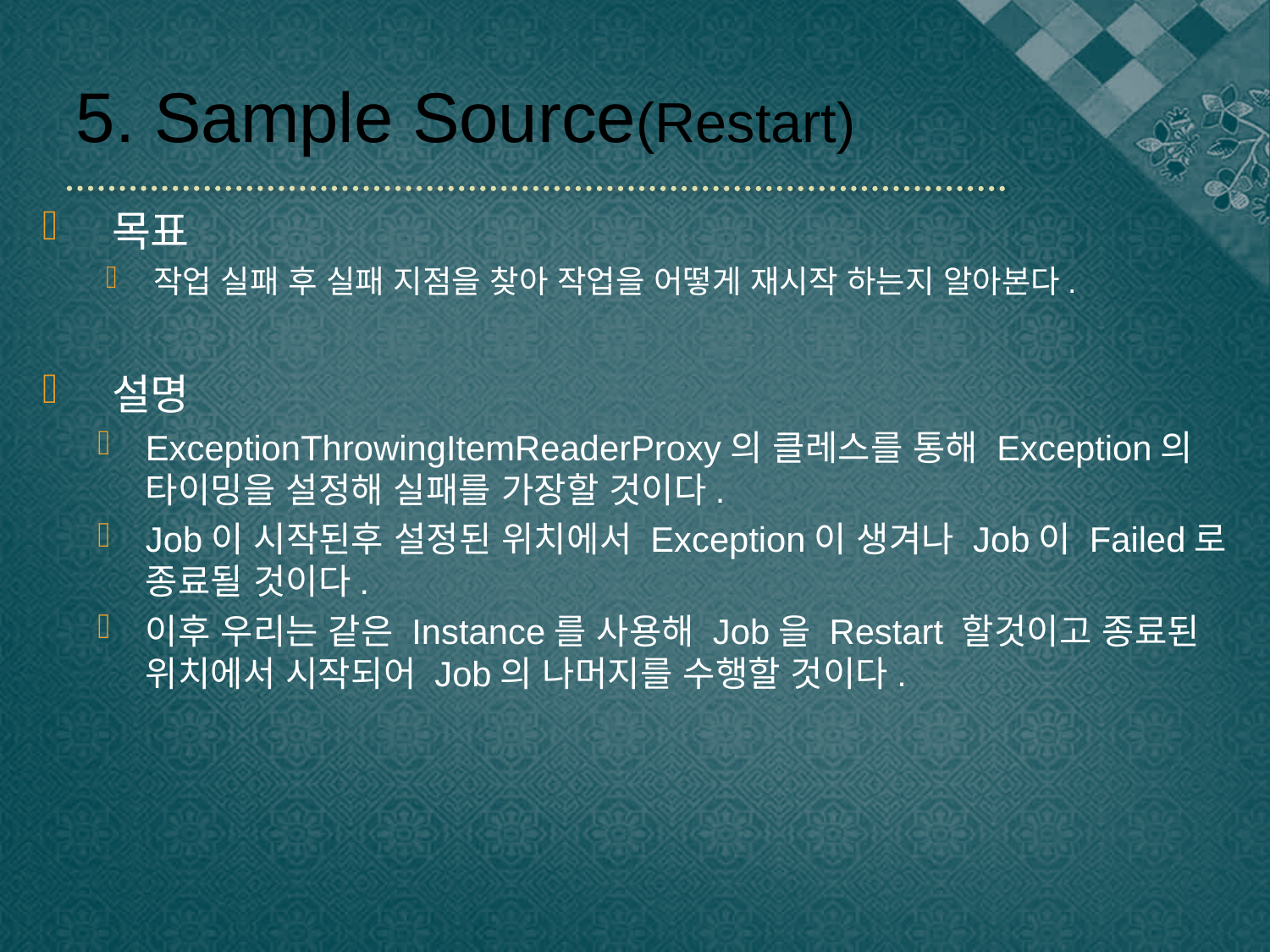

# 5. Sample Source(Restart)
 목표
작업 실패 후 실패 지점을 찾아 작업을 어떻게 재시작 하는지 알아본다.

 설명
ExceptionThrowingItemReaderProxy의 클레스를 통해 Exception의 타이밍을 설정해 실패를 가장할 것이다.
Job이 시작된후 설정된 위치에서 Exception이 생겨나 Job이 Failed로 종료될 것이다.
이후 우리는 같은 Instance를 사용해 Job을 Restart 할것이고 종료된 위치에서 시작되어 Job의 나머지를 수행할 것이다.